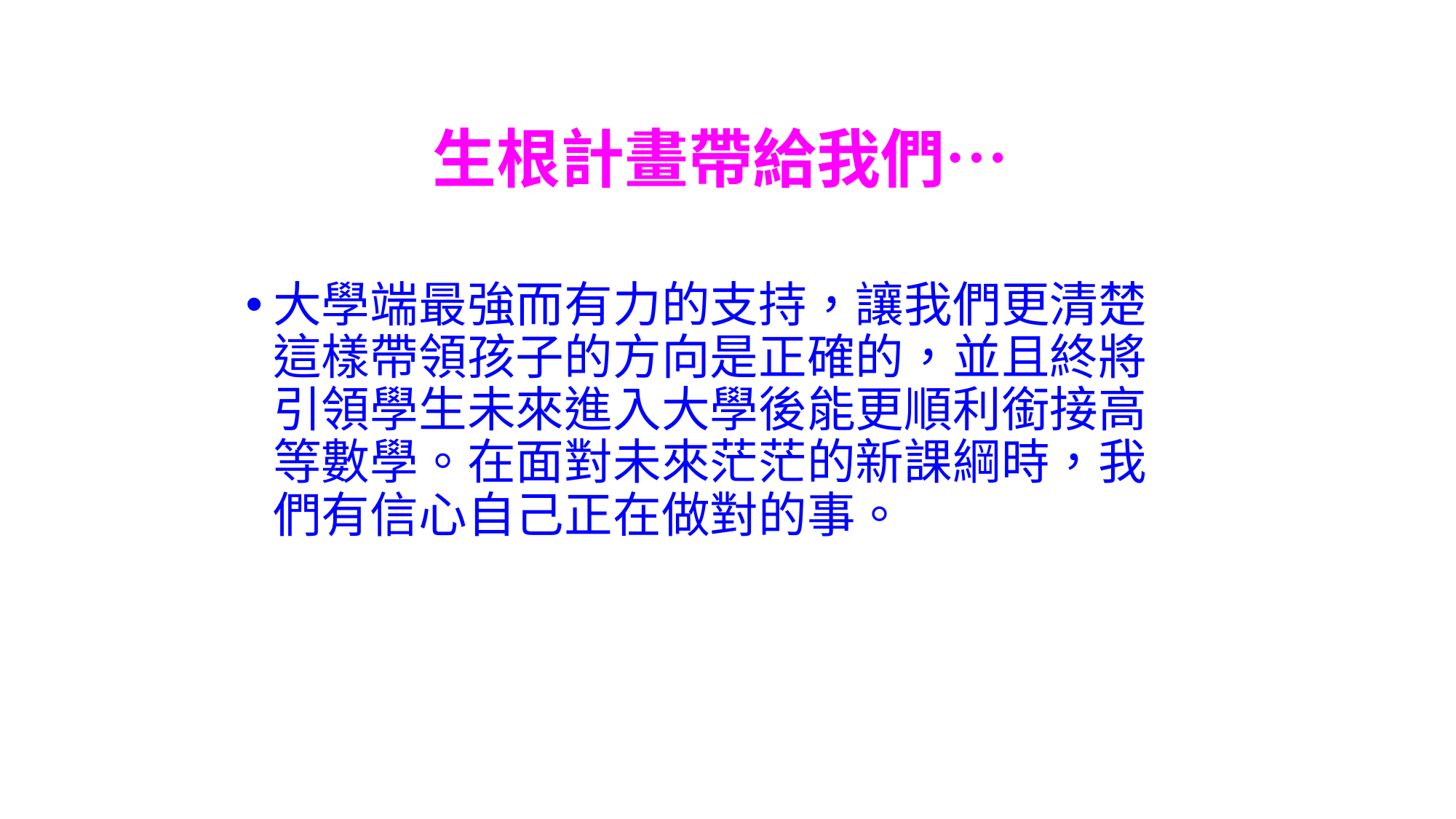

# 生根計畫帶給我們…
大學端最強而有力的支持，讓我們更清楚這樣帶領孩子的方向是正確的，並且終將引領學生未來進入大學後能更順利銜接高等數學。在面對未來茫茫的新課綱時，我們有信心自己正在做對的事。